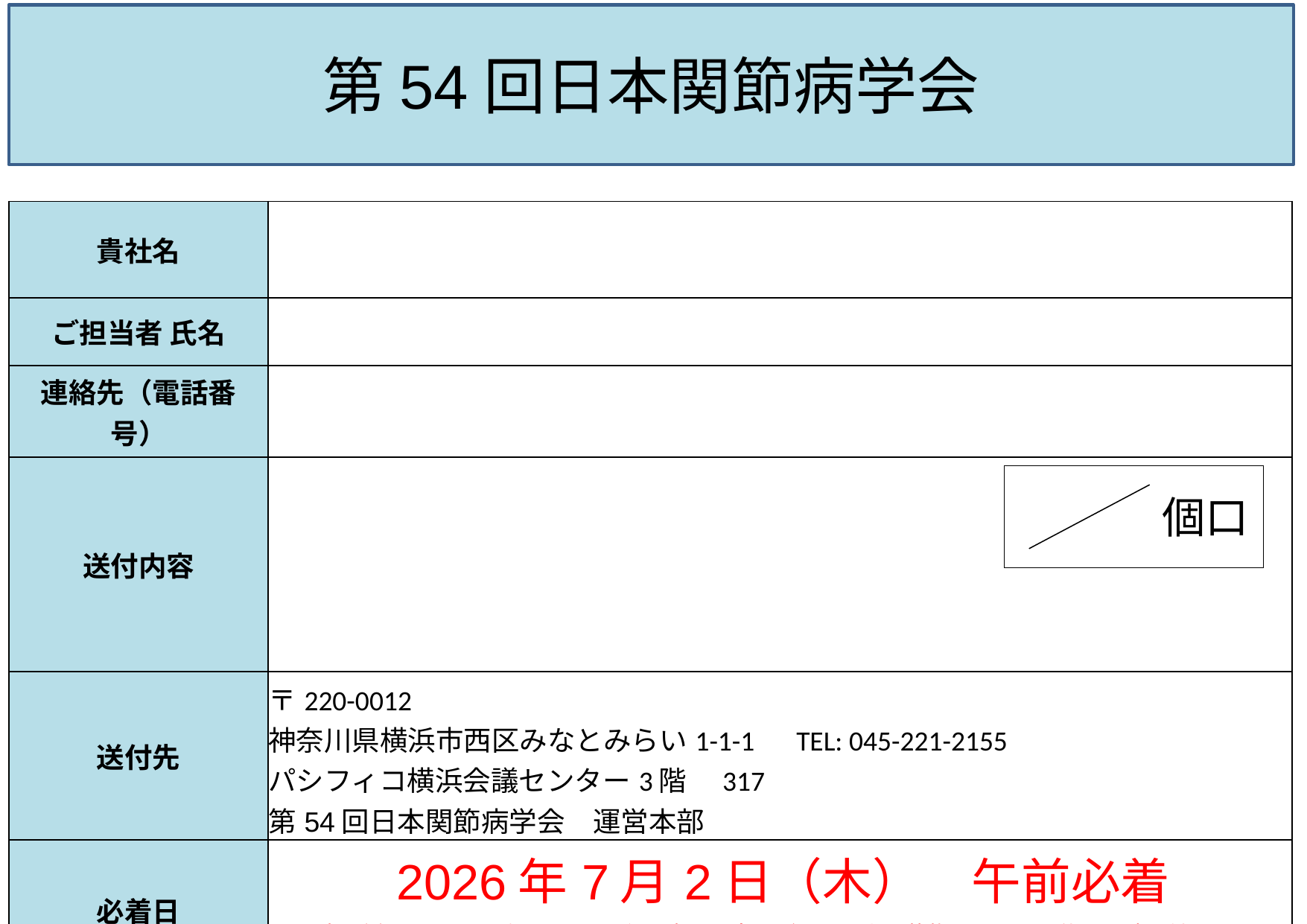

第54回日本関節病学会
| 貴社名 |  |
| --- | --- |
| ご担当者 氏名 |  |
| 連絡先（電話番号） |  |
| 送付内容 |  |
| 送付先 | 〒220-0012 神奈川県横浜市西区みなとみらい1-1-1　TEL: 045-221-2155 パシフィコ横浜会議センター3階　317 第54回日本関節病学会　運営本部 |
| 必着日 | 2026年7月2日（木）　午前必着 ※本用紙をカラーでプリントし、必要事項を全てご記入の上、荷物の見やすい位置に貼り付けて下さい。 |

個口